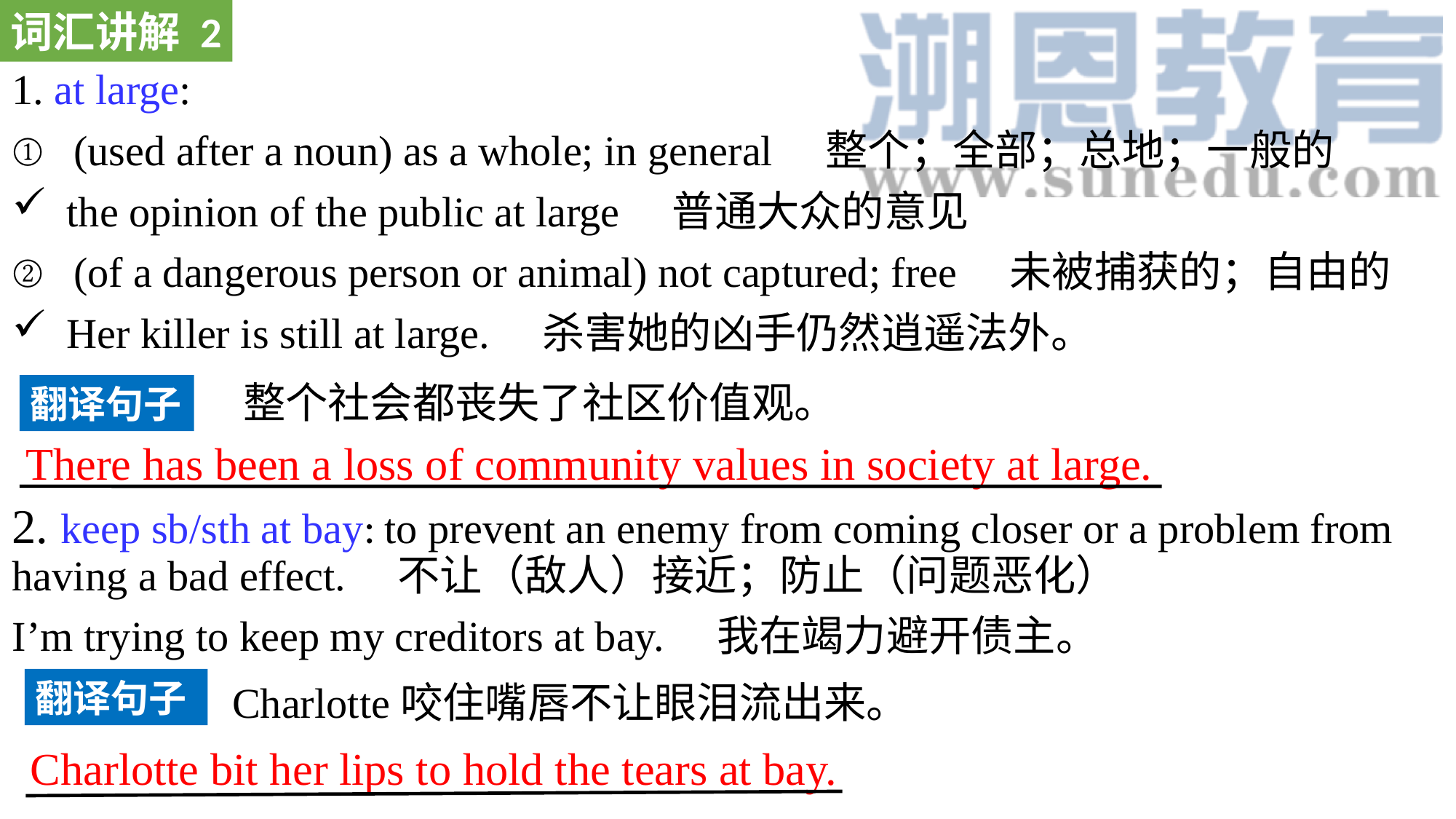

词汇讲解 2
1. at large:
(used after a noun) as a whole; in general    整个；全部；总地；一般的
the opinion of the public at large    普通大众的意见
(of a dangerous person or animal) not captured; free    未被捕获的；自由的
Her killer is still at large.    杀害她的凶手仍然逍遥法外。

2. keep sb/sth at bay: to prevent an enemy from coming closer or a problem from having a bad effect.    不让（敌人）接近；防止（问题恶化）
I’m trying to keep my creditors at bay.    我在竭力避开债主。
整个社会都丧失了社区价值观。
翻译句子
There has been a loss of community values in society at large.
翻译句子
Charlotte咬住嘴唇不让眼泪流出来。
Charlotte bit her lips to hold the tears at bay.